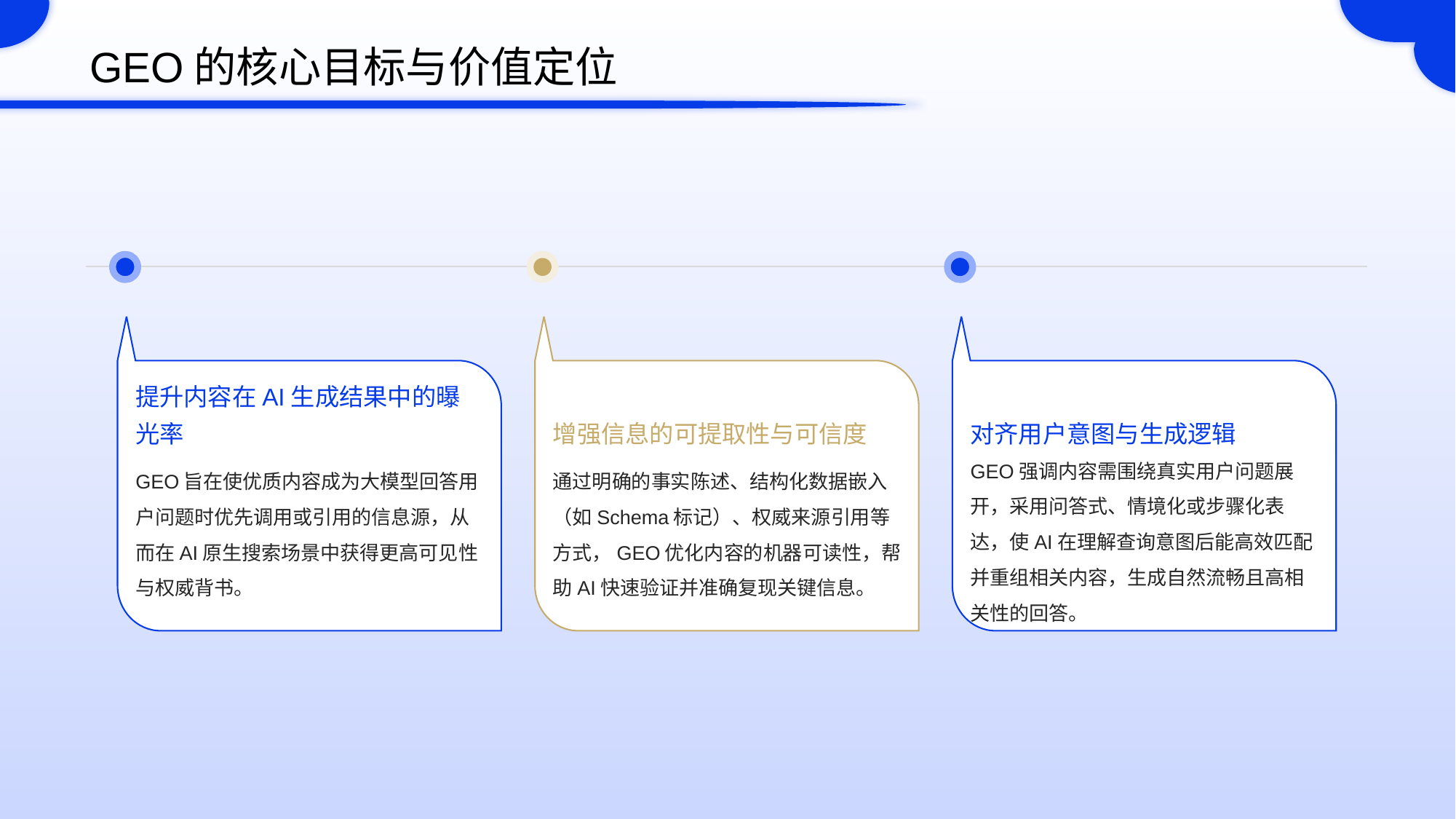

GEO的核心目标与价值定位

提升内容在AI生成结果中的曝光率
增强信息的可提取性与可信度
对齐用户意图与生成逻辑
GEO强调内容需围绕真实用户问题展开，采用问答式、情境化或步骤化表达，使AI在理解查询意图后能高效匹配并重组相关内容，生成自然流畅且高相关性的回答。
GEO旨在使优质内容成为大模型回答用户问题时优先调用或引用的信息源，从而在AI原生搜索场景中获得更高可见性与权威背书。
通过明确的事实陈述、结构化数据嵌入（如Schema标记）、权威来源引用等方式，GEO优化内容的机器可读性，帮助AI快速验证并准确复现关键信息。